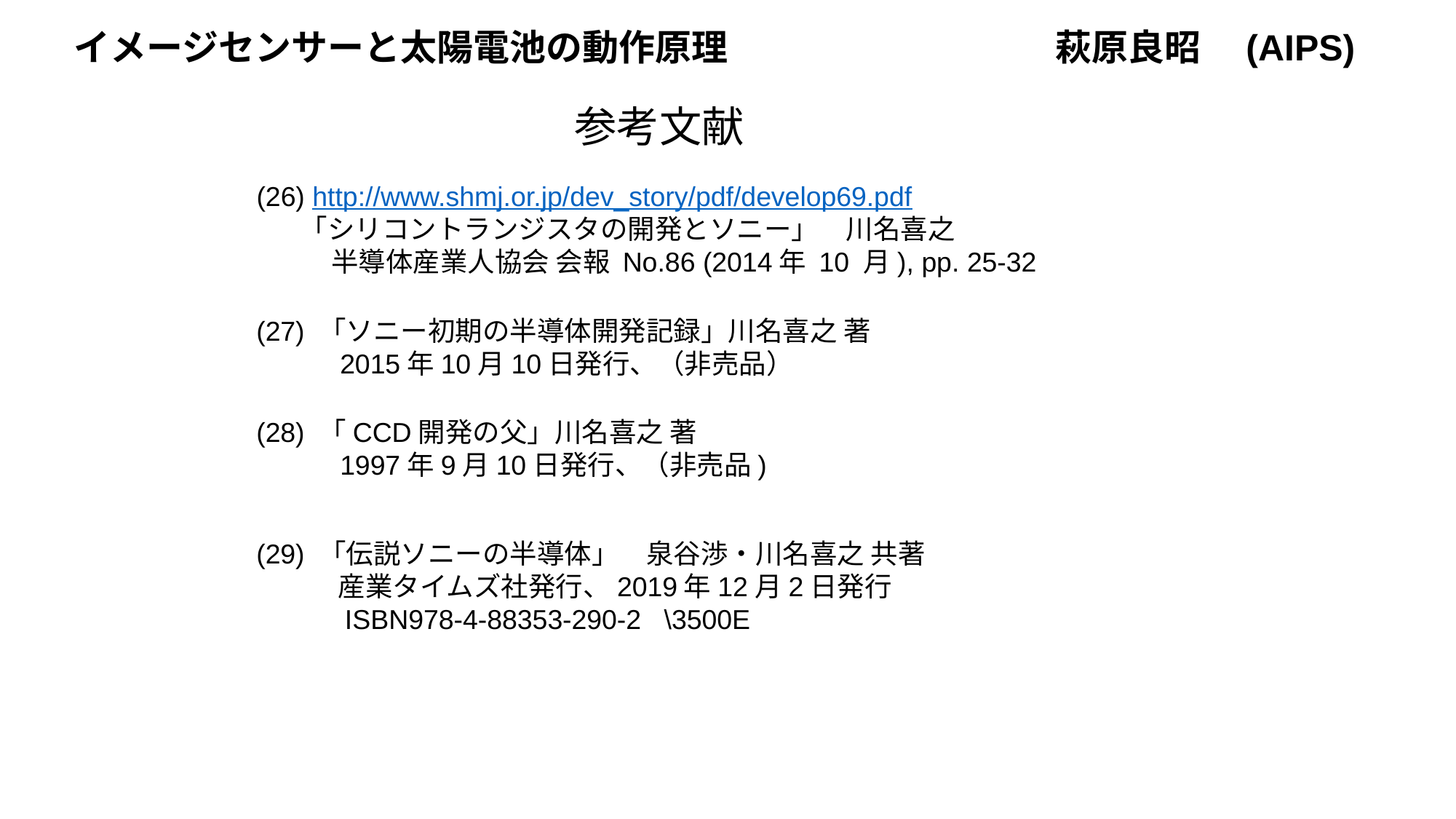

イメージセンサーと太陽電池の動作原理　　　　　　　　　萩原良昭　(AIPS)

                         参考文献
(26) http://www.shmj.or.jp/dev_story/pdf/develop69.pdf
      「シリコントランジスタの開発とソニー」　川名喜之
           半導体産業人協会 会報 No.86 (2014年 10 月), pp. 25-32
(27) 「ソニー初期の半導体開発記録」川名喜之 著
      　 2015年10月10日発行、（非売品）

(28) 「CCD開発の父」川名喜之 著
      　 1997年9月10日発行、（非売品)

(29) 「伝説ソニーの半導体」　泉谷渉・川名喜之 共著
　　　産業タイムズ社発行、2019年12月2日発行
　　　ISBN978-4-88353-290-2   \3500E